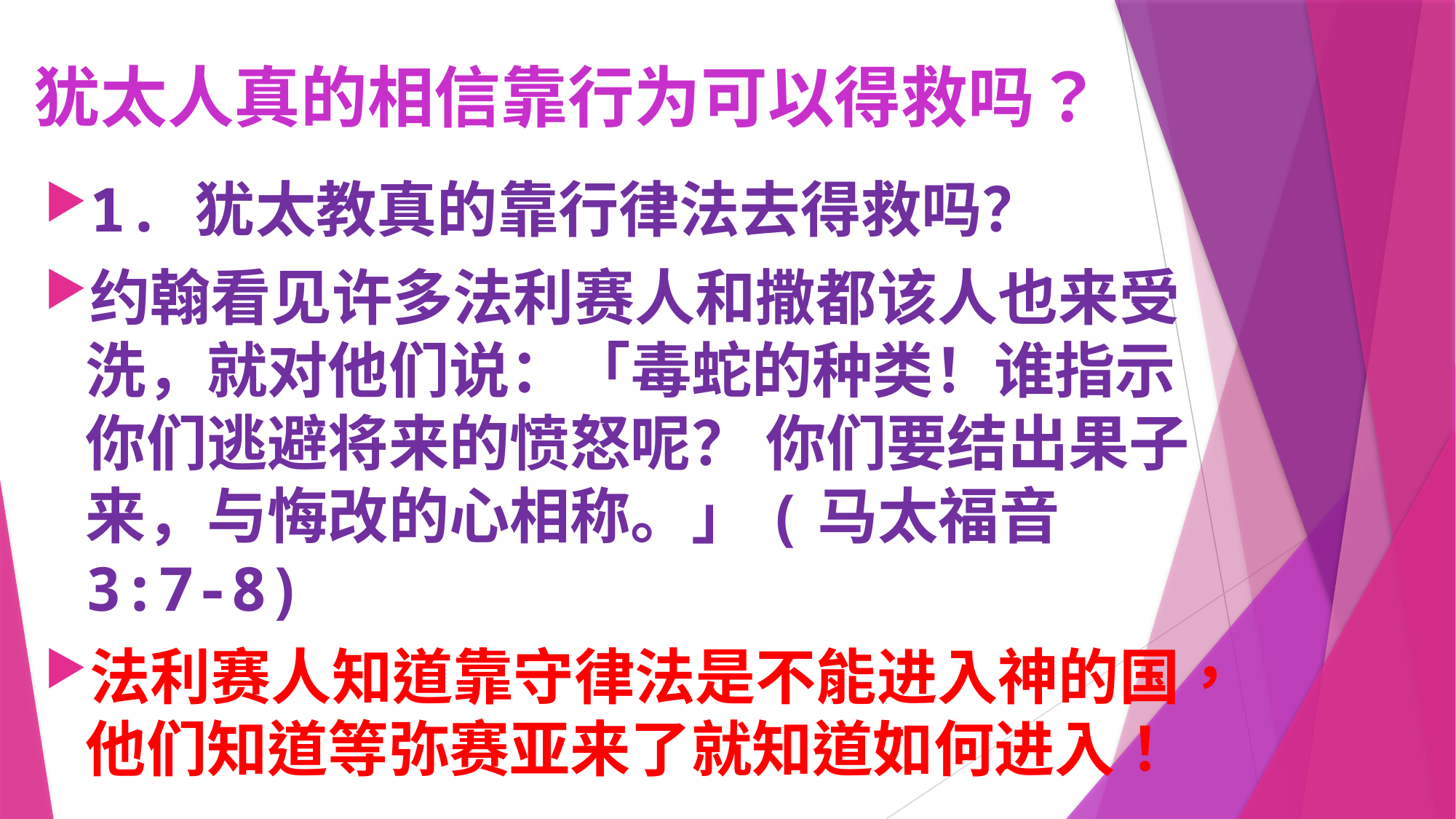

# 犹太人真的相信靠行为可以得救吗？
1.	犹太教真的靠行律法去得救吗？
约翰看见许多法利赛人和撒都该人也来受洗，就对他们说：「毒蛇的种类！谁指示你们逃避将来的愤怒呢？ 你们要结出果子来，与悔改的心相称。」(马太福音 3:7-8)
法利赛人知道靠守律法是不能进入神的国，他们知道等弥赛亚来了就知道如何进入！